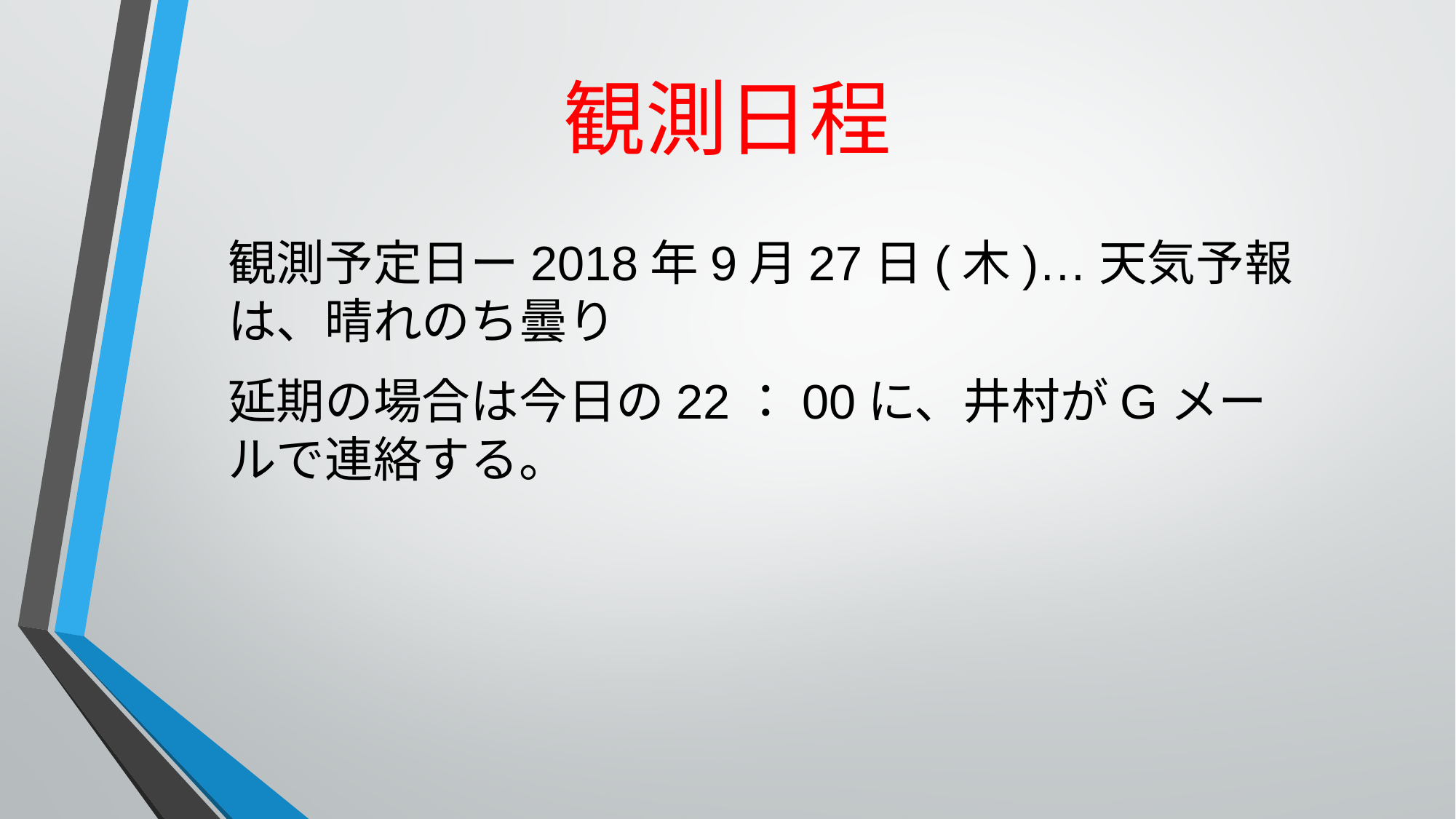

# 観測日程
観測予定日ー2018年9月27日(木)…天気予報は、晴れのち曇り
延期の場合は今日の22：00に、井村がGメールで連絡する。